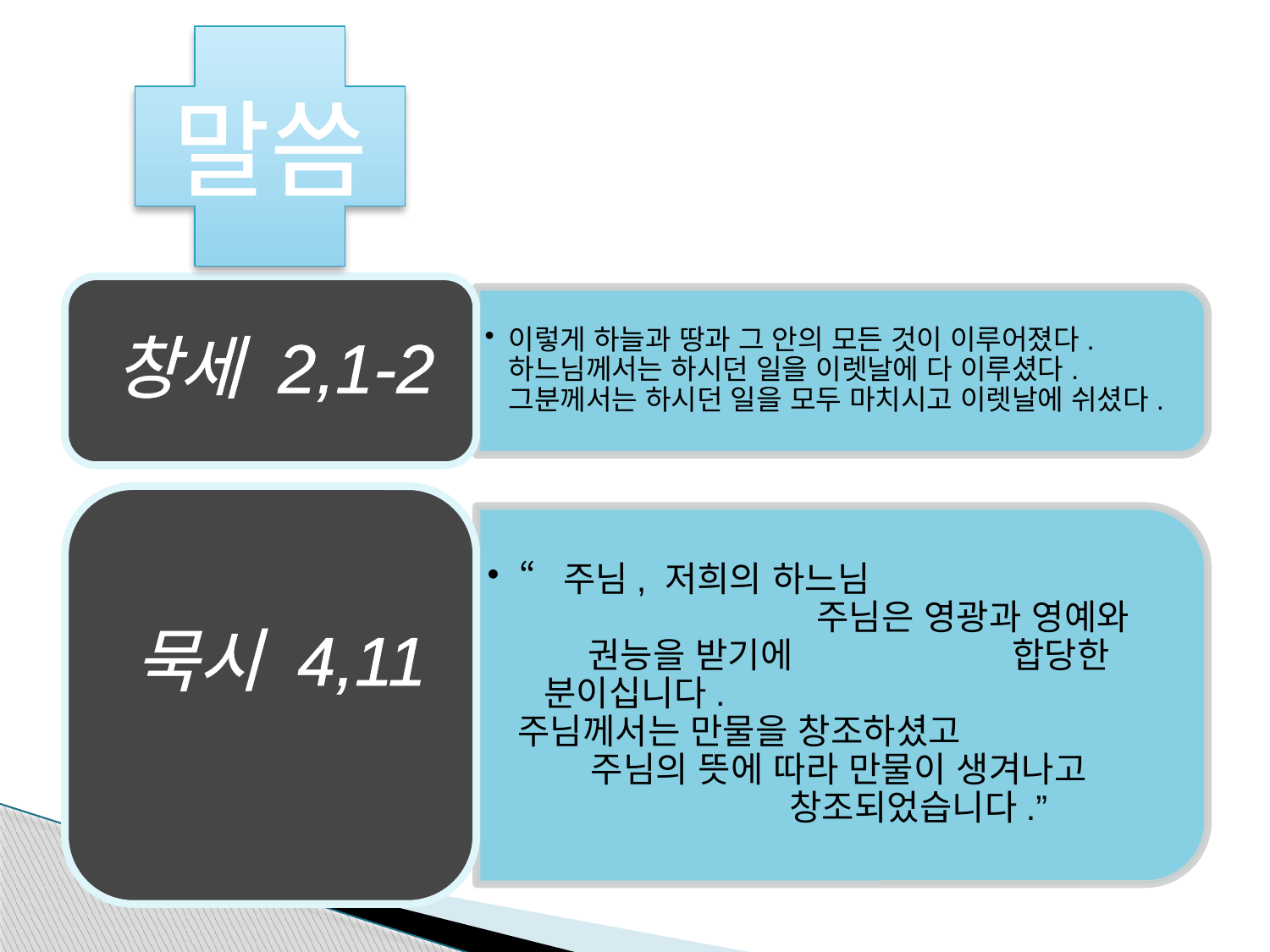

말씀
이렇게 하늘과 땅과 그 안의 모든 것이 이루어졌다. 하느님께서는 하시던 일을 이렛날에 다 이루셨다. 그분께서는 하시던 일을 모두 마치시고 이렛날에 쉬셨다.
창세 2,1-2
“주님, 저희의 하느님                                                         주님은 영광과 영예와 권능을 받기에                      합당한 분이십니다.                                             주님께서는 만물을 창조하셨고                              주님의 뜻에 따라 만물이 생겨나고                        창조되었습니다.”
묵시 4,11